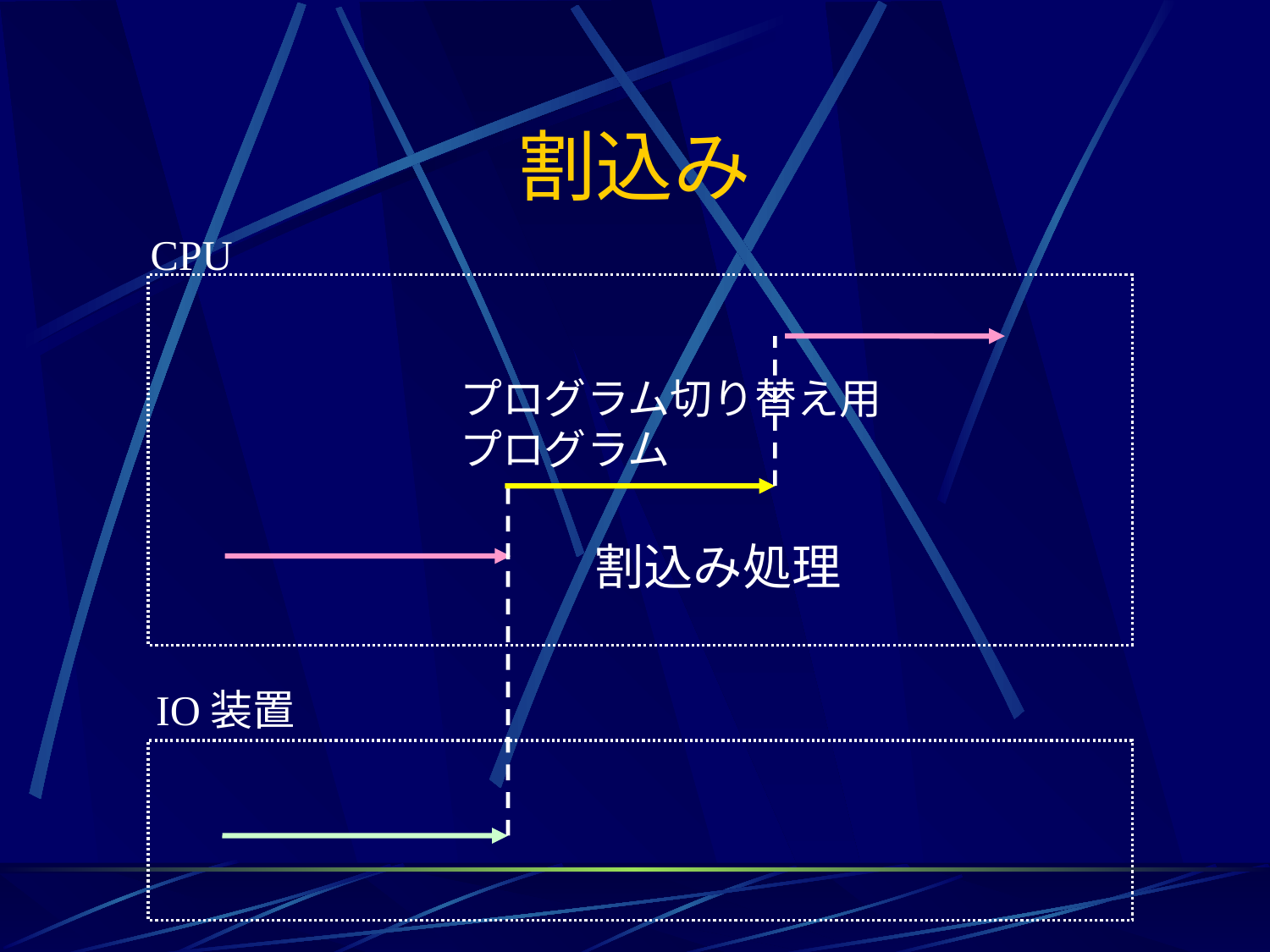

# 割込み
CPU

プログラム切り替え用
プログラム

割込み処理

IO装置